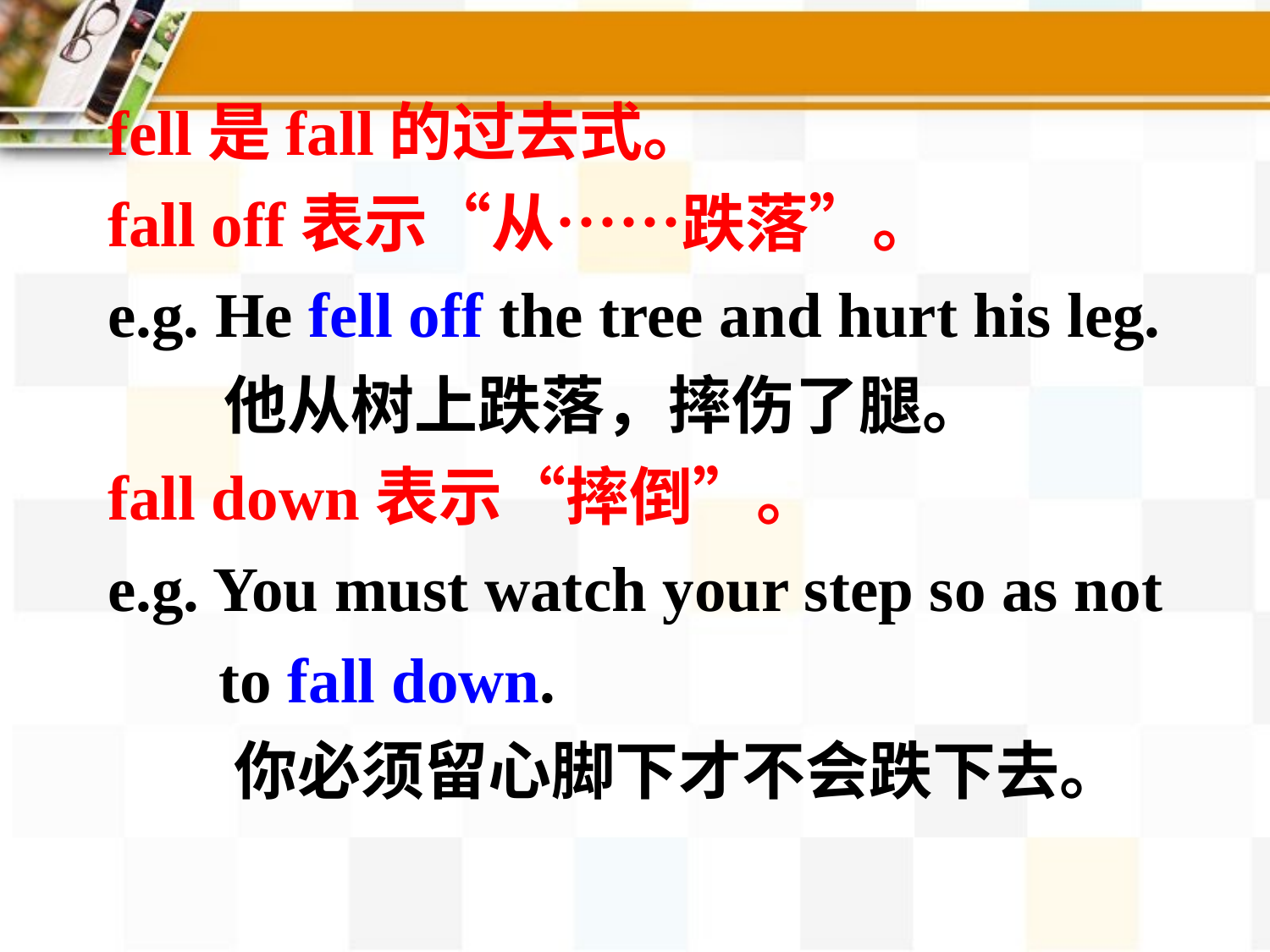

fell是fall的过去式。
fall off表示“从……跌落”。
e.g. He fell off the tree and hurt his leg.
       他从树上跌落，摔伤了腿。
fall down表示“摔倒”。
e.g. You must watch your step so as not
       to fall down.
       你必须留心脚下才不会跌下去。